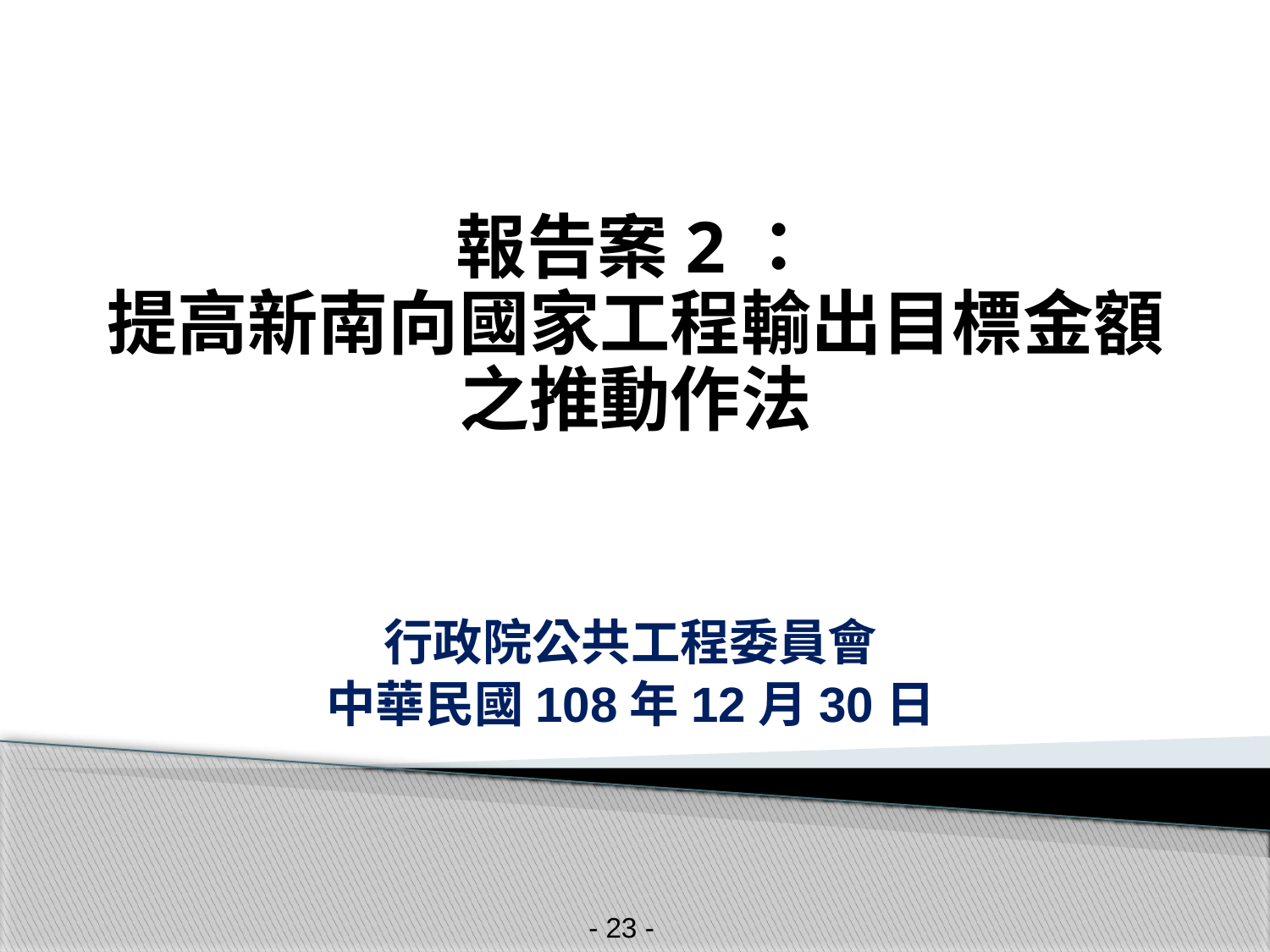

# 報告案2： 提高新南向國家工程輸出目標金額之推動作法

行政院公共工程委員會
中華民國108年12月30日